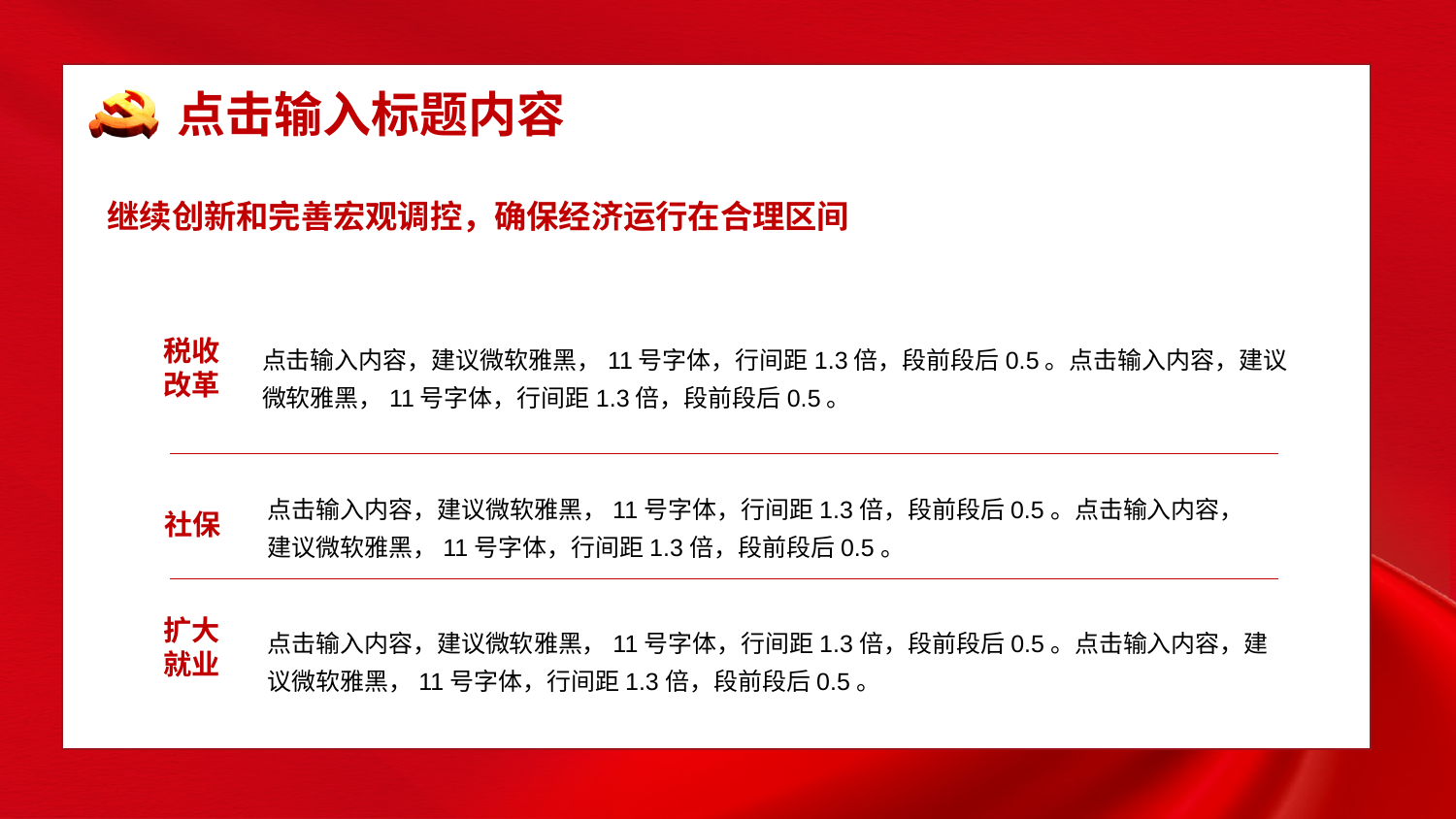

继续创新和完善宏观调控，确保经济运行在合理区间
税收改革
点击输入内容，建议微软雅黑，11号字体，行间距1.3倍，段前段后0.5。点击输入内容，建议微软雅黑，11号字体，行间距1.3倍，段前段后0.5。
点击输入内容，建议微软雅黑，11号字体，行间距1.3倍，段前段后0.5。点击输入内容，建议微软雅黑，11号字体，行间距1.3倍，段前段后0.5。
社保
扩大就业
点击输入内容，建议微软雅黑，11号字体，行间距1.3倍，段前段后0.5。点击输入内容，建议微软雅黑，11号字体，行间距1.3倍，段前段后0.5。